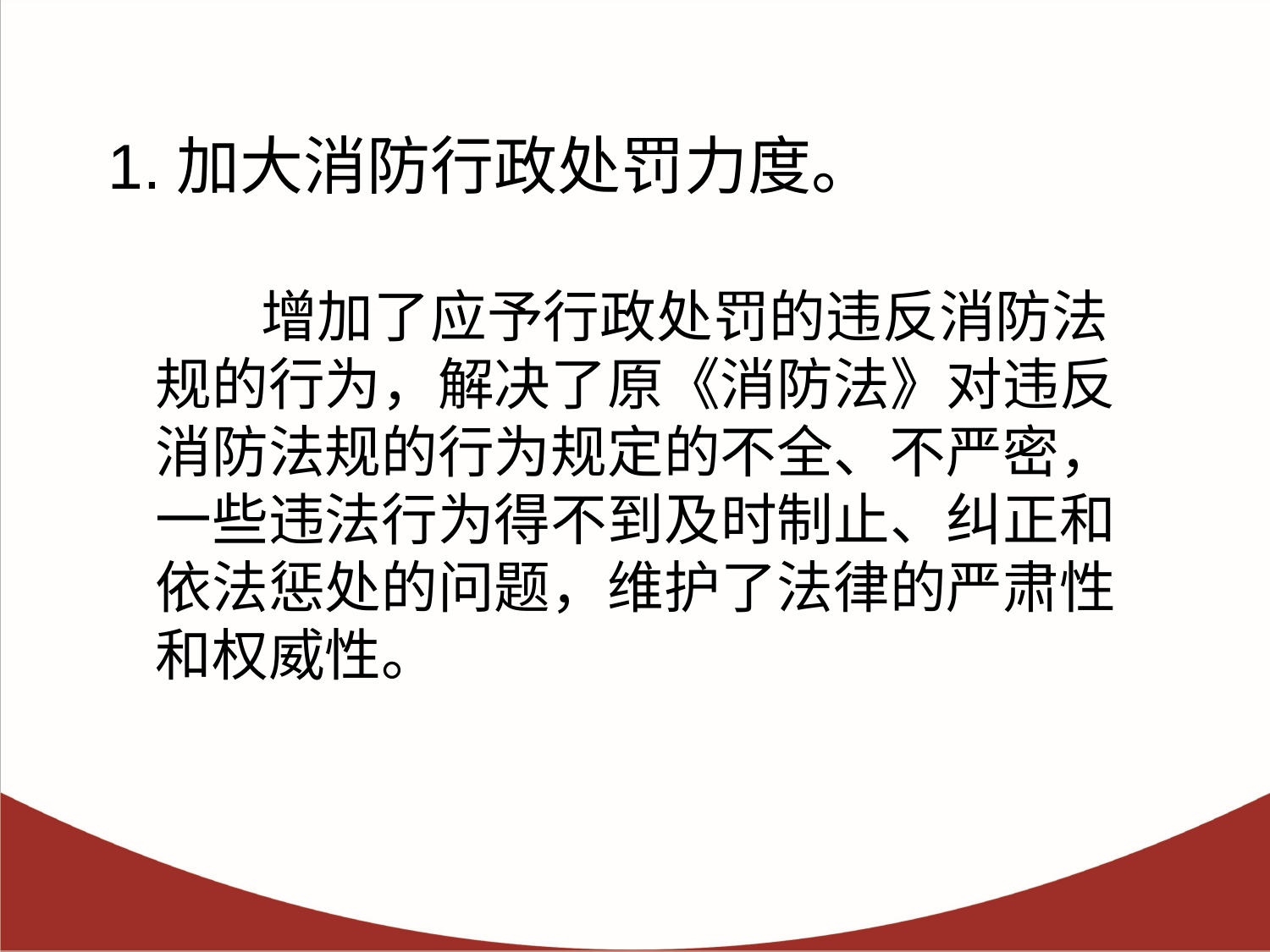

# 1.加大消防行政处罚力度。
           增加了应予行政处罚的违反消防法规的行为，解决了原《消防法》对违反消防法规的行为规定的不全、不严密，一些违法行为得不到及时制止、纠正和依法惩处的问题，维护了法律的严肃性和权威性。